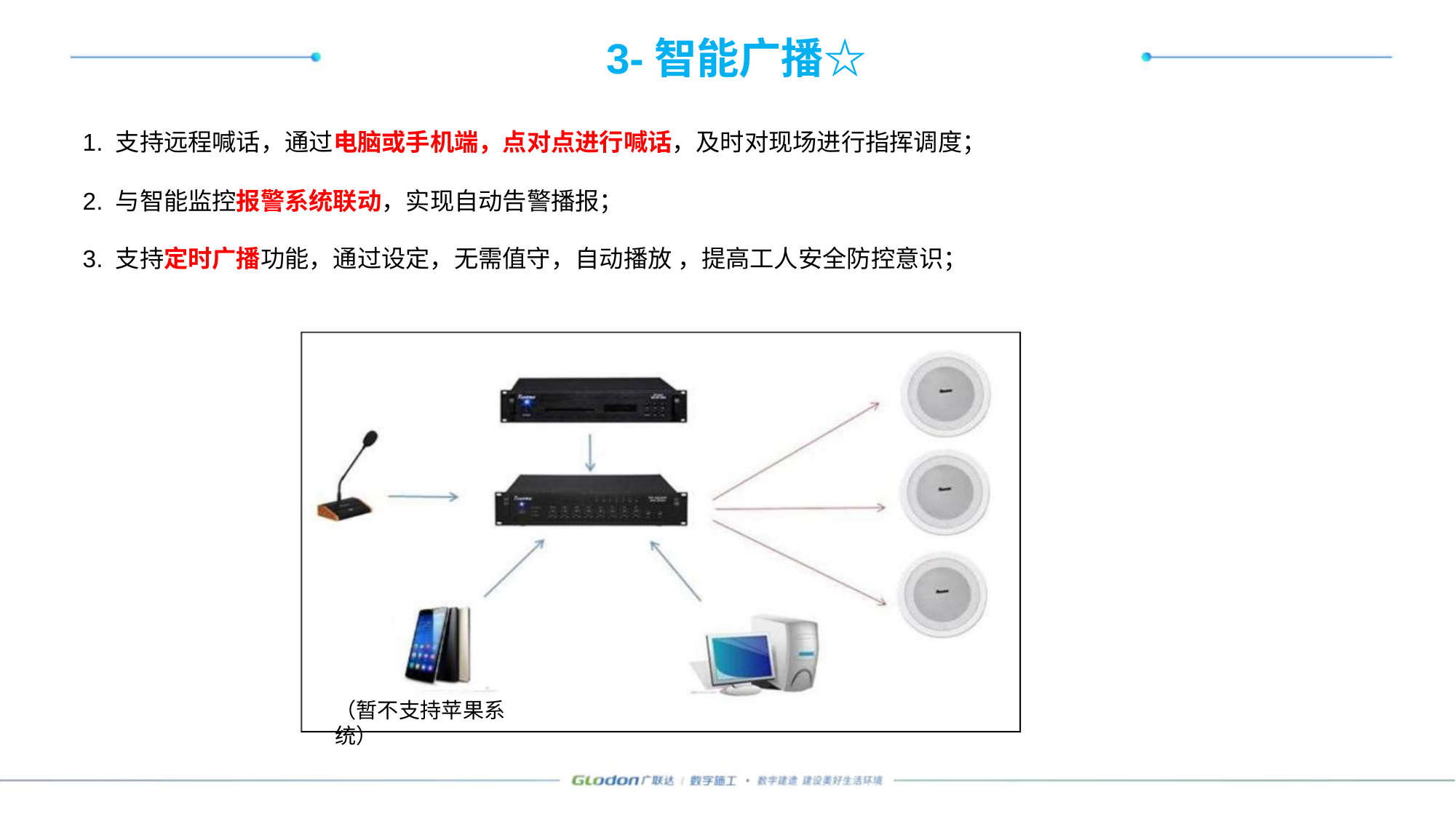

3-智能广播☆
1. 支持远程喊话，通过电脑或手机端，点对点进行喊话，及时对现场进行指挥调度；
2. 与智能监控报警系统联动，实现自动告警播报；
3. 支持定时广播功能，通过设定，无需值守，自动播放 ，提高工人安全防控意识；
（暂不支持苹果系
统）